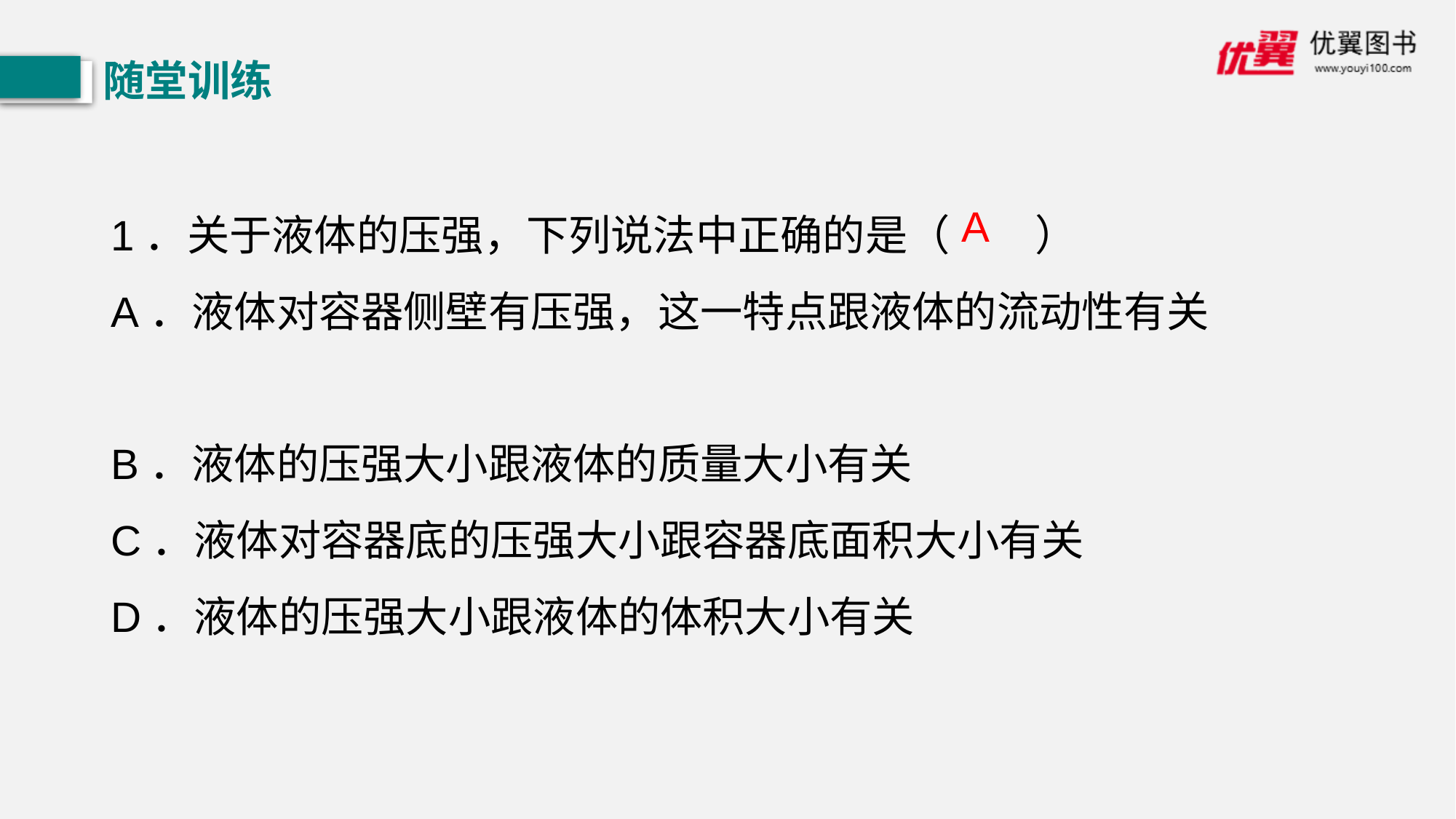

随堂训练

1．关于液体的压强，下列说法中正确的是（　　）
A．液体对容器侧壁有压强，这一特点跟液体的流动性有关
B．液体的压强大小跟液体的质量大小有关
C．液体对容器底的压强大小跟容器底面积大小有关
D．液体的压强大小跟液体的体积大小有关
A